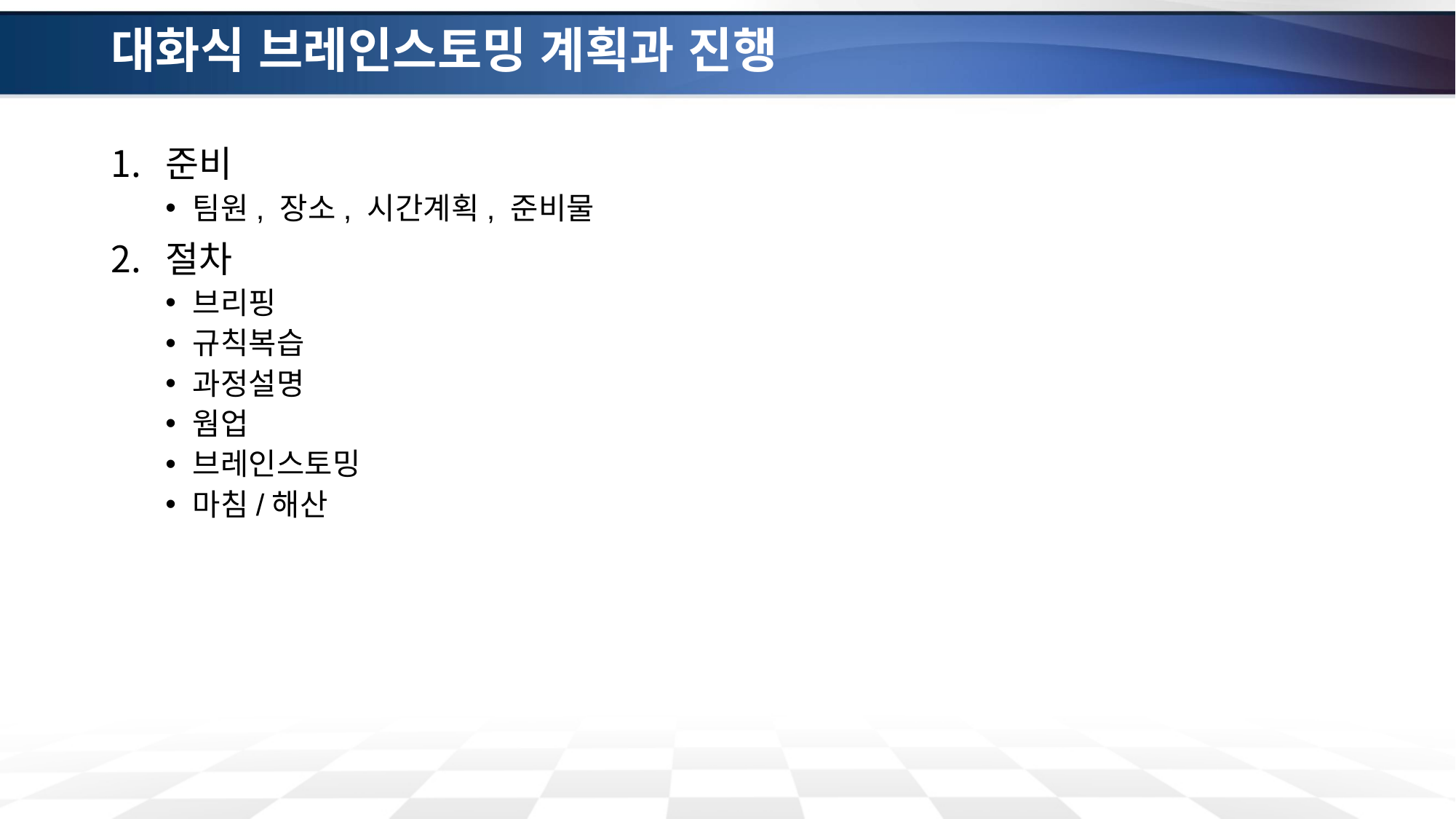

# 대화식 브레인스토밍 계획과 진행
준비
팀원, 장소, 시간계획, 준비물
절차
브리핑
규칙복습
과정설명
웜업
브레인스토밍
마침/해산